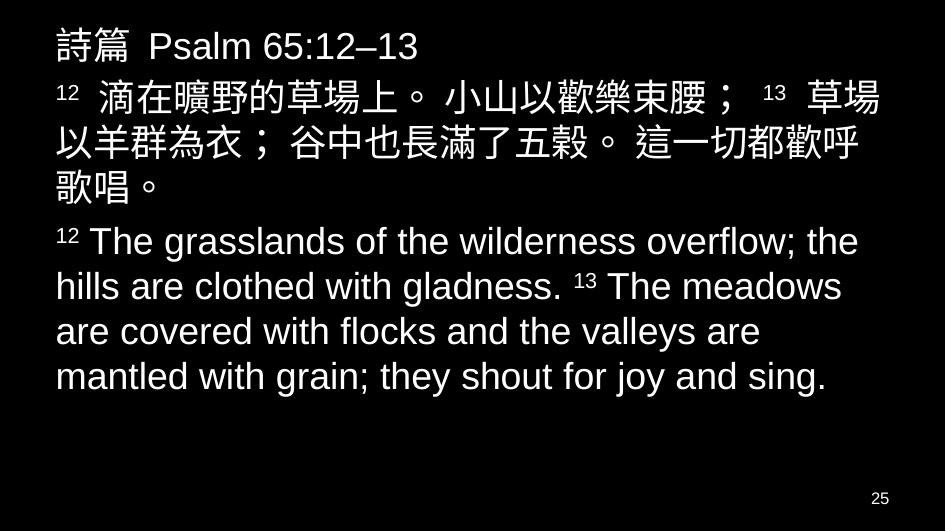

詩篇 Psalm 65:12–13
12 滴在曠野的草場上。 小山以歡樂束腰； 13 草場以羊群為衣； 谷中也長滿了五榖。 這一切都歡呼歌唱。
12 The grasslands of the wilderness overflow; the hills are clothed with gladness. 13 The meadows are covered with flocks and the valleys are mantled with grain; they shout for joy and sing.

25